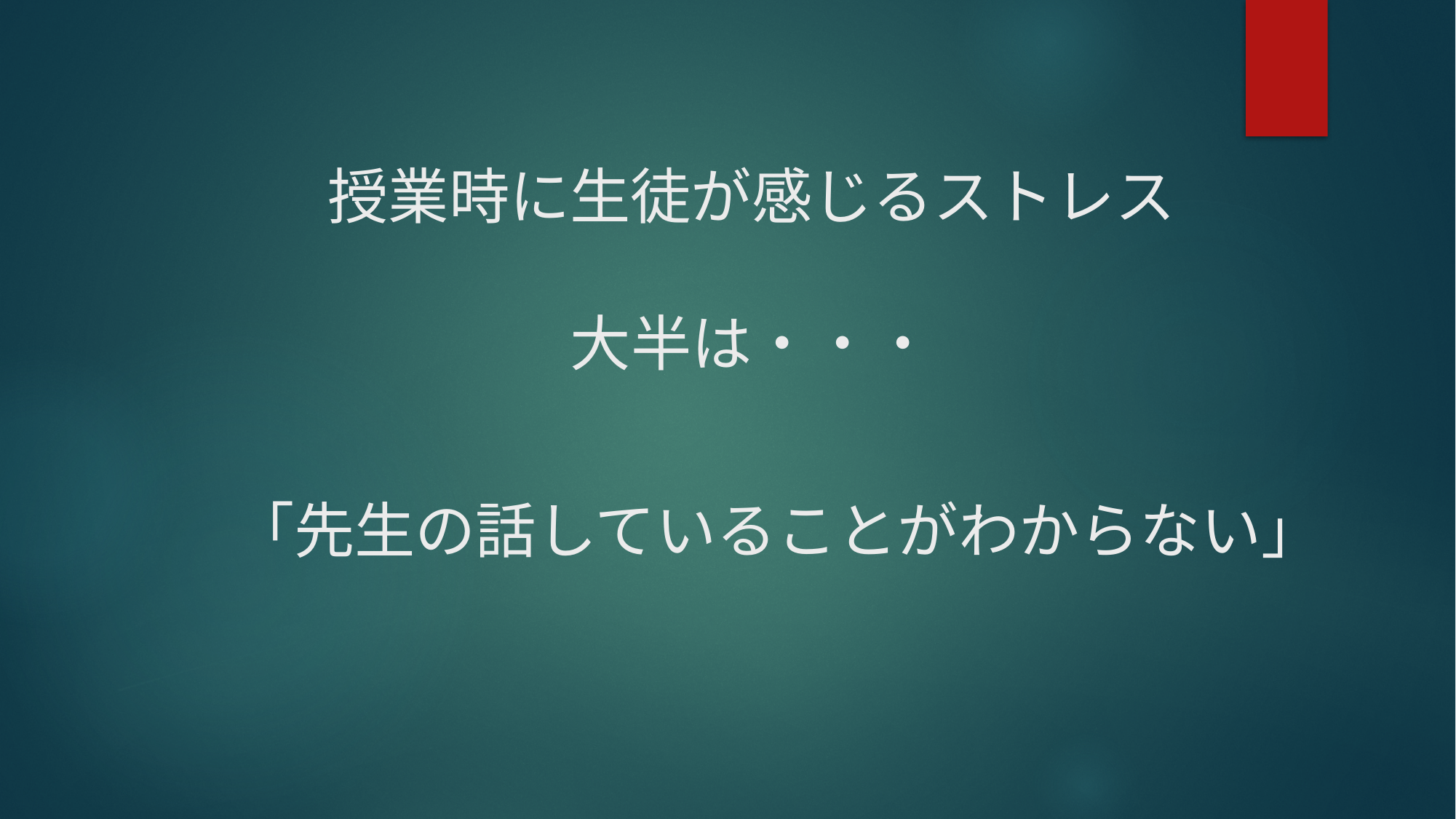

# 授業時に生徒が感じるストレス
大半は・・・
「先生の話していることがわからない」